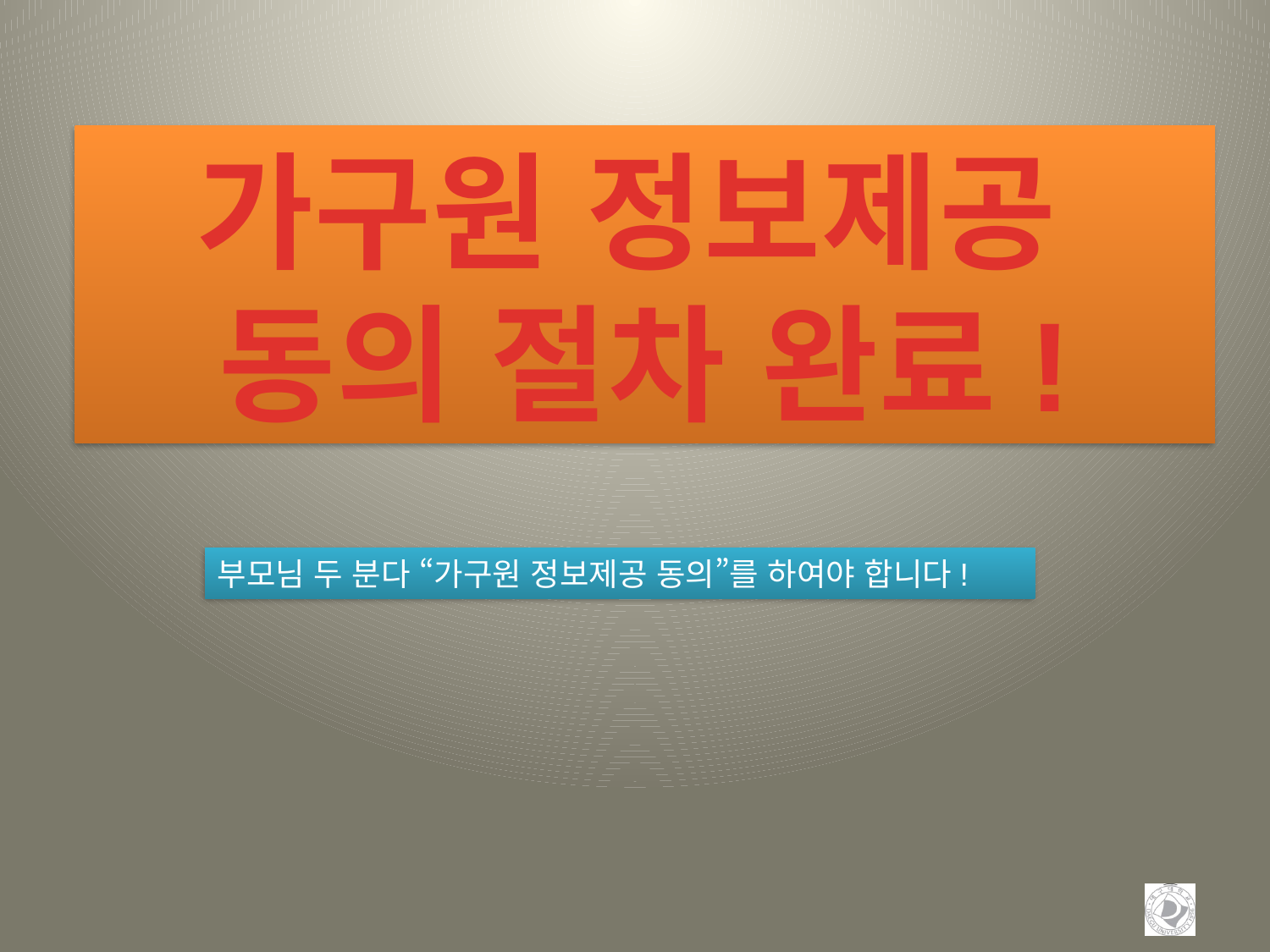

가구원 정보제공
동의 절차 완료!
부모님 두 분다 “가구원 정보제공 동의”를 하여야 합니다!